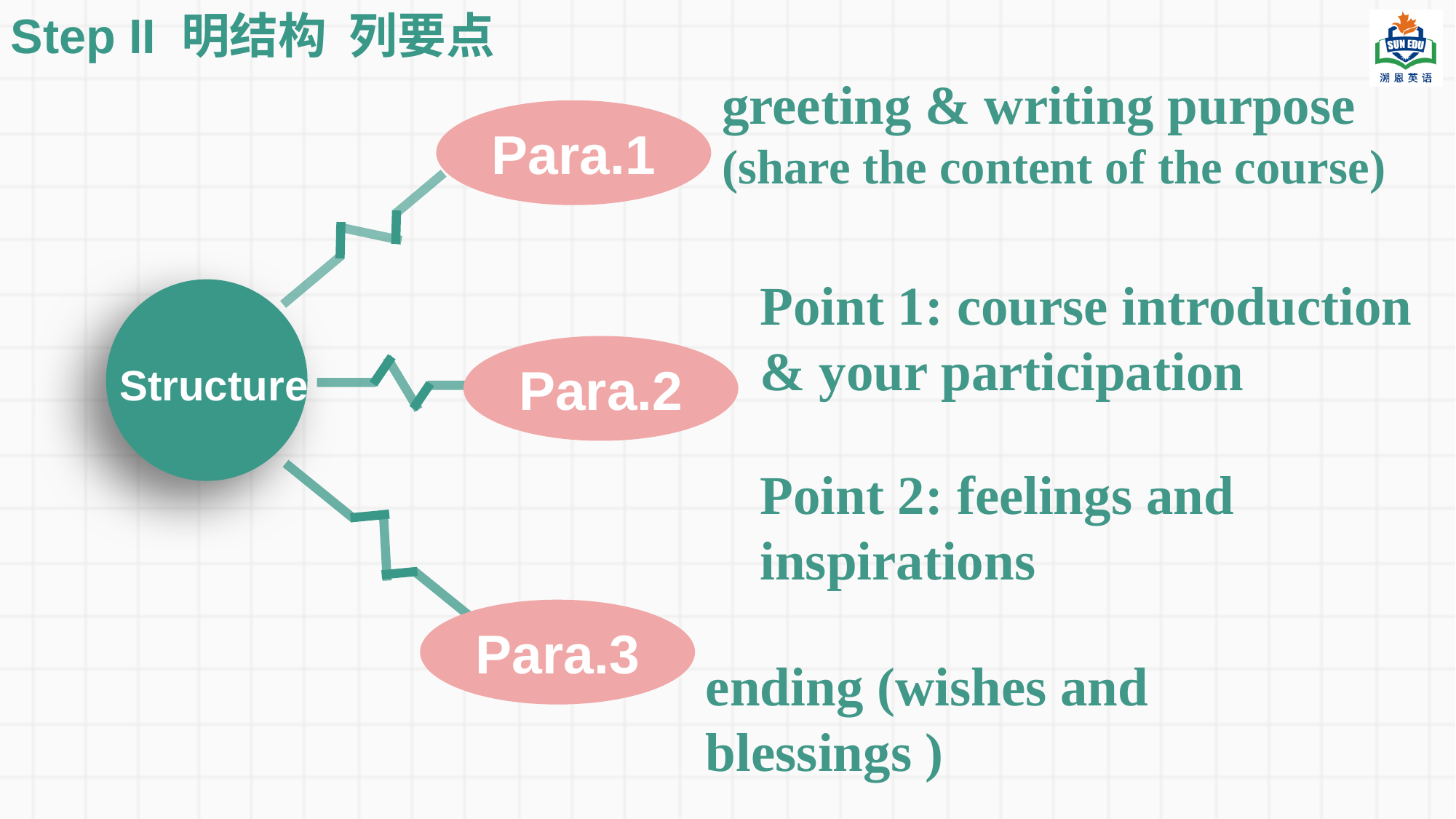

Step II 明结构  列要点
greeting & writing purpose (share the content of the course)
Para.1
Point 1: course introduction & your participation

Point 2: feelings and inspirations

Para.2
Structure
Para.3
ending (wishes and blessings )